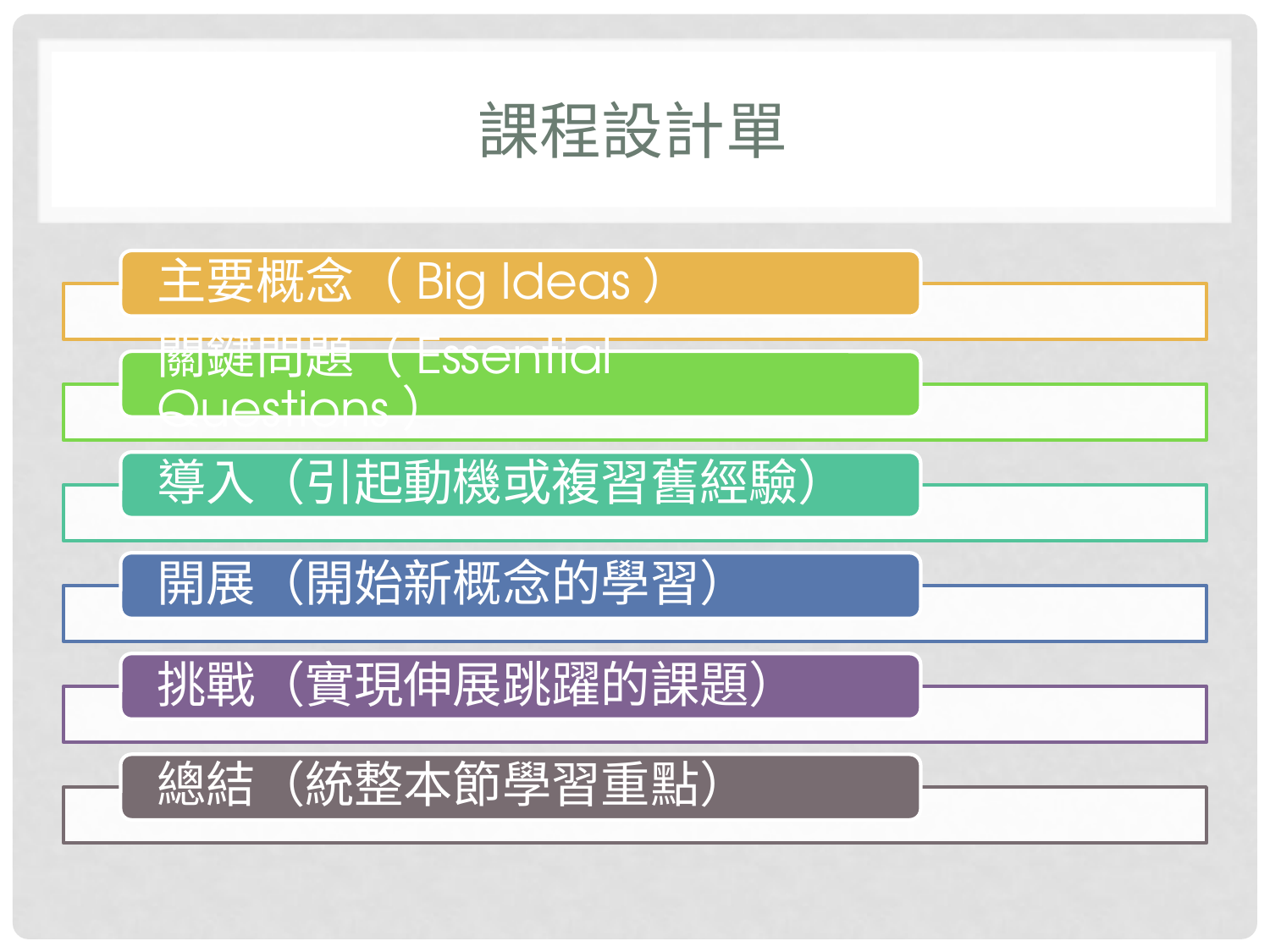

# 課程設計單
主要概念（Big Ideas）
關鍵問題（Essential  Questions）
導入（引起動機或複習舊經驗）
開展（開始新概念的學習）
挑戰（實現伸展跳躍的課題）
總結（統整本節學習重點）